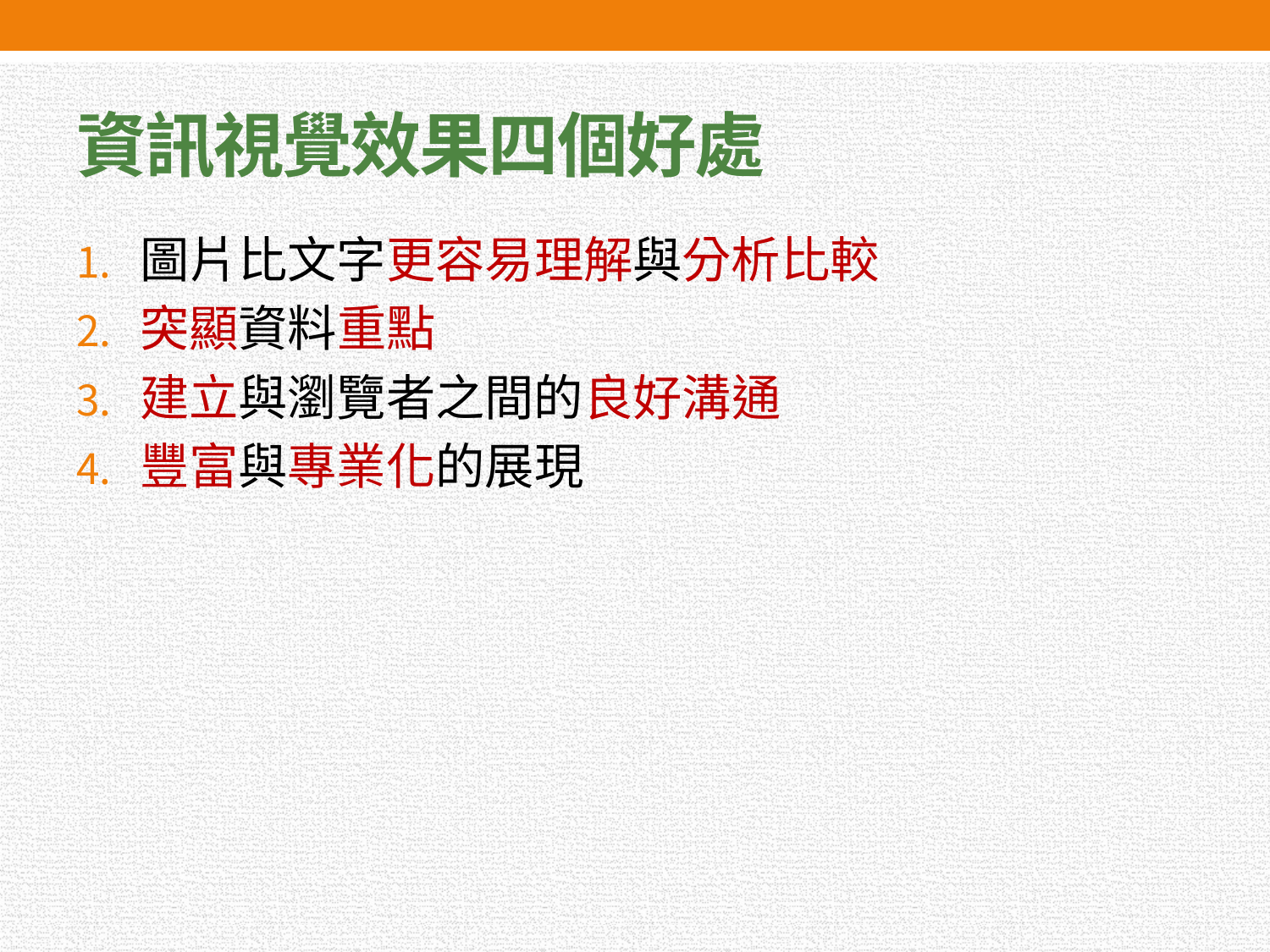

# 資訊視覺效果四個好處
圖片比文字更容易理解與分析比較
突顯資料重點
建立與瀏覽者之間的良好溝通
豐富與專業化的展現